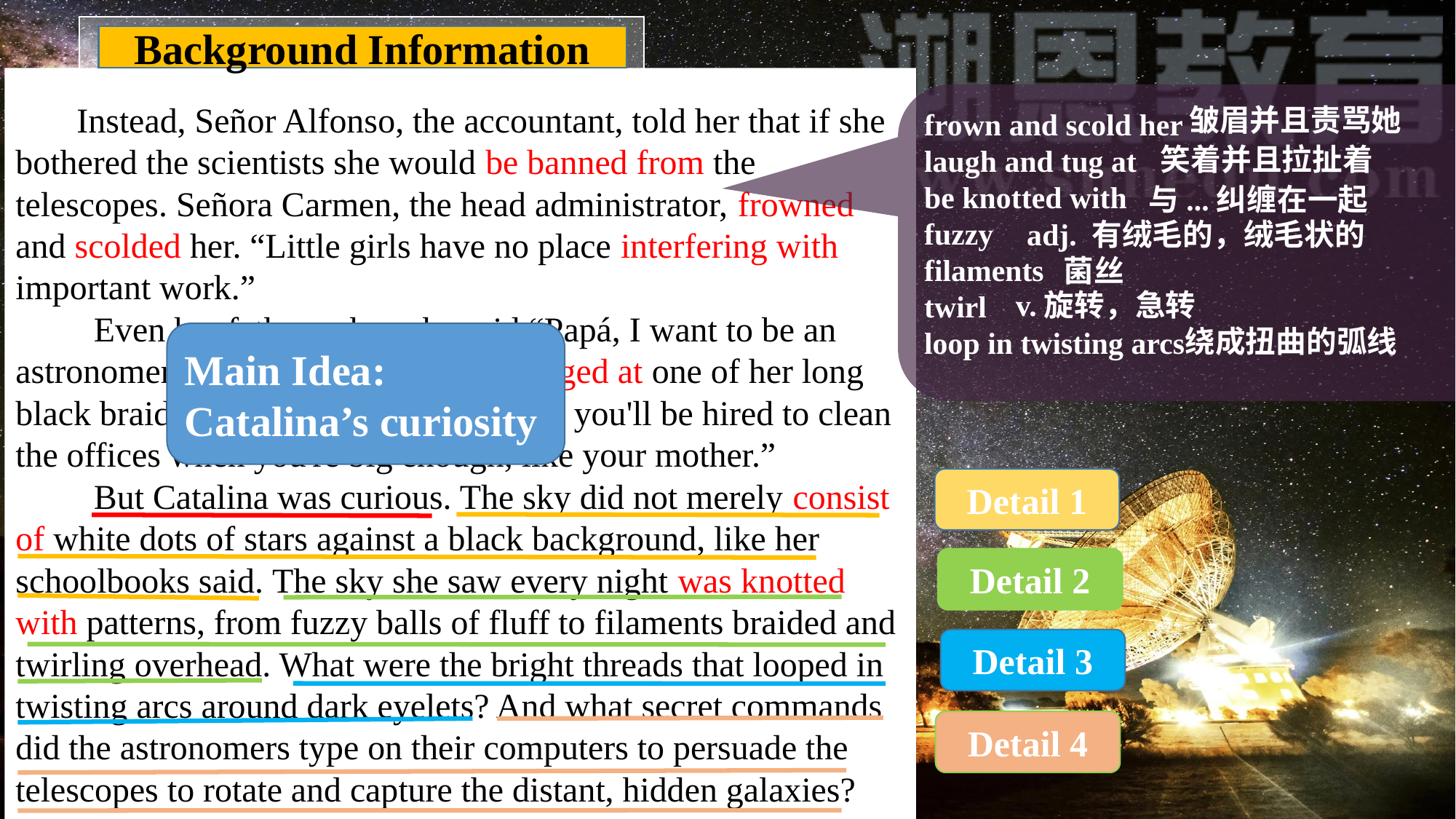

Background Information
# Instead, Señor Alfonso, the accountant, told her that if she bothered the scientists she would be banned from the telescopes. Señora Carmen, the head administrator, frowned and scolded her. “Little girls have no place interfering with important work.” 　　Even her father, when she said,“Papá, I want to be an astronomer someday,” laughed and tugged at one of her long black braids. “Maybe if you work hard, you'll be hired to clean the offices when you're big enough, like your mother.” 　　But Catalina was curious. The sky did not merely consist of white dots of stars against a black background, like her schoolbooks said. The sky she saw every night was knotted with patterns, from fuzzy balls of fluff to filaments braided and twirling overhead. What were the bright threads that looped in twisting arcs around dark eyelets? And what secret commands did the astronomers type on their computers to persuade the telescopes to rotate and capture the distant, hidden galaxies?
frown and scold her
laugh and tug at
be knotted with
fuzzy
filaments
twirl
loop in twisting arcs
皱眉并且责骂她
笑着并且拉扯着
与...纠缠在一起
adj. 有绒毛的，绒毛状的
菌丝
v.旋转，急转
绕成扭曲的弧线
Main Idea:
Catalina’s curiosity
Detail 1
Detail 2
Detail 3
Detail 4